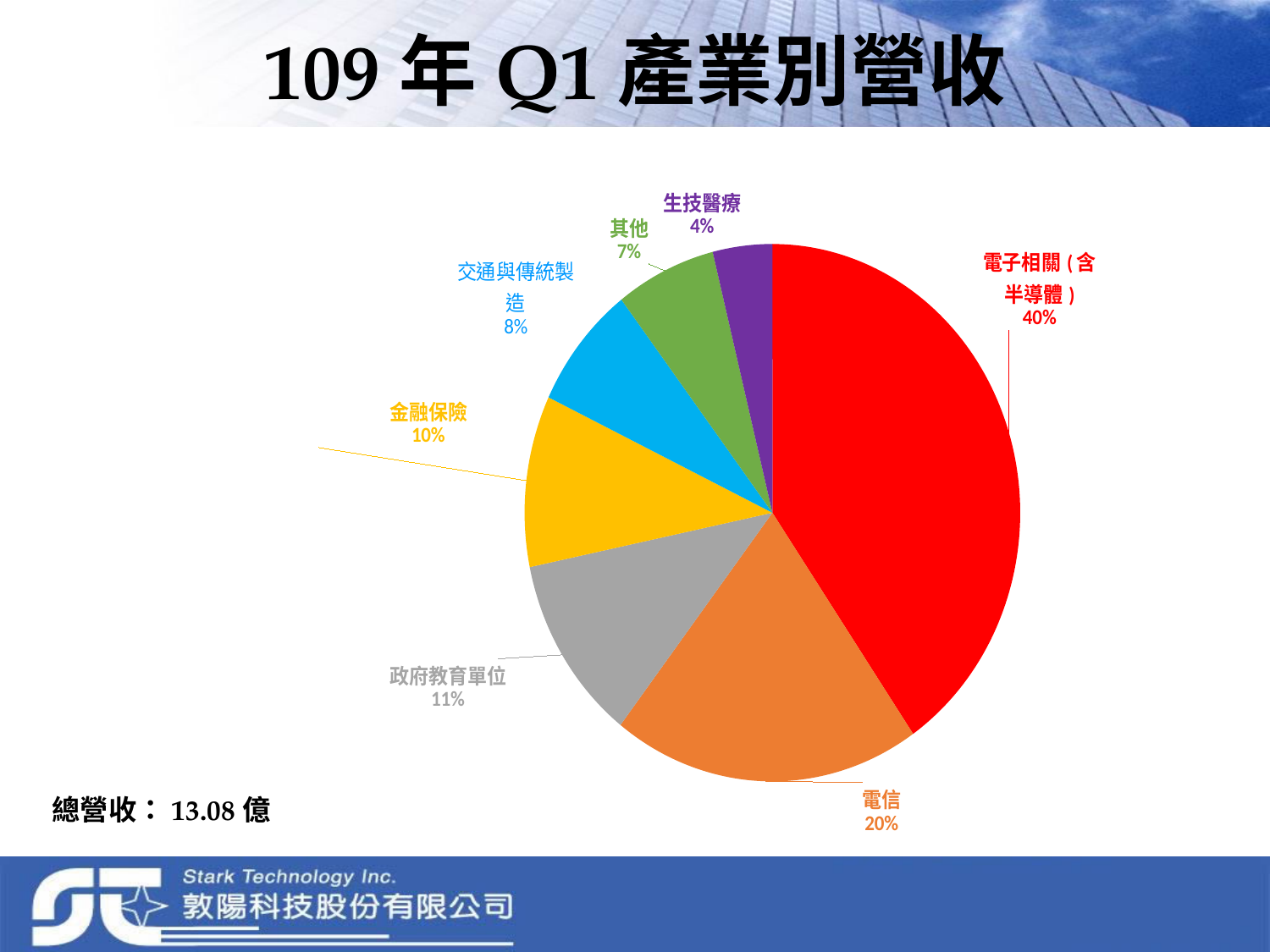

# 109年Q1產業別營收

### Chart

| Category |
|---|

### Chart

| Category | 109Q1 |
|---|---|
| 電子相關(含半導體) | 0.403880525019606 |
| 電信 | 0.2011439920876761 |
| 政府教育單位 | 0.11247425005814199 |
| 金融保險 | 0.10312214138560995 |
| 交通與傳統製造 | 0.07509647374461395 |
| 其他 | 0.06552225531146245 |
| 生技醫療 | 0.03876036239288977 |
總營收：13.08億